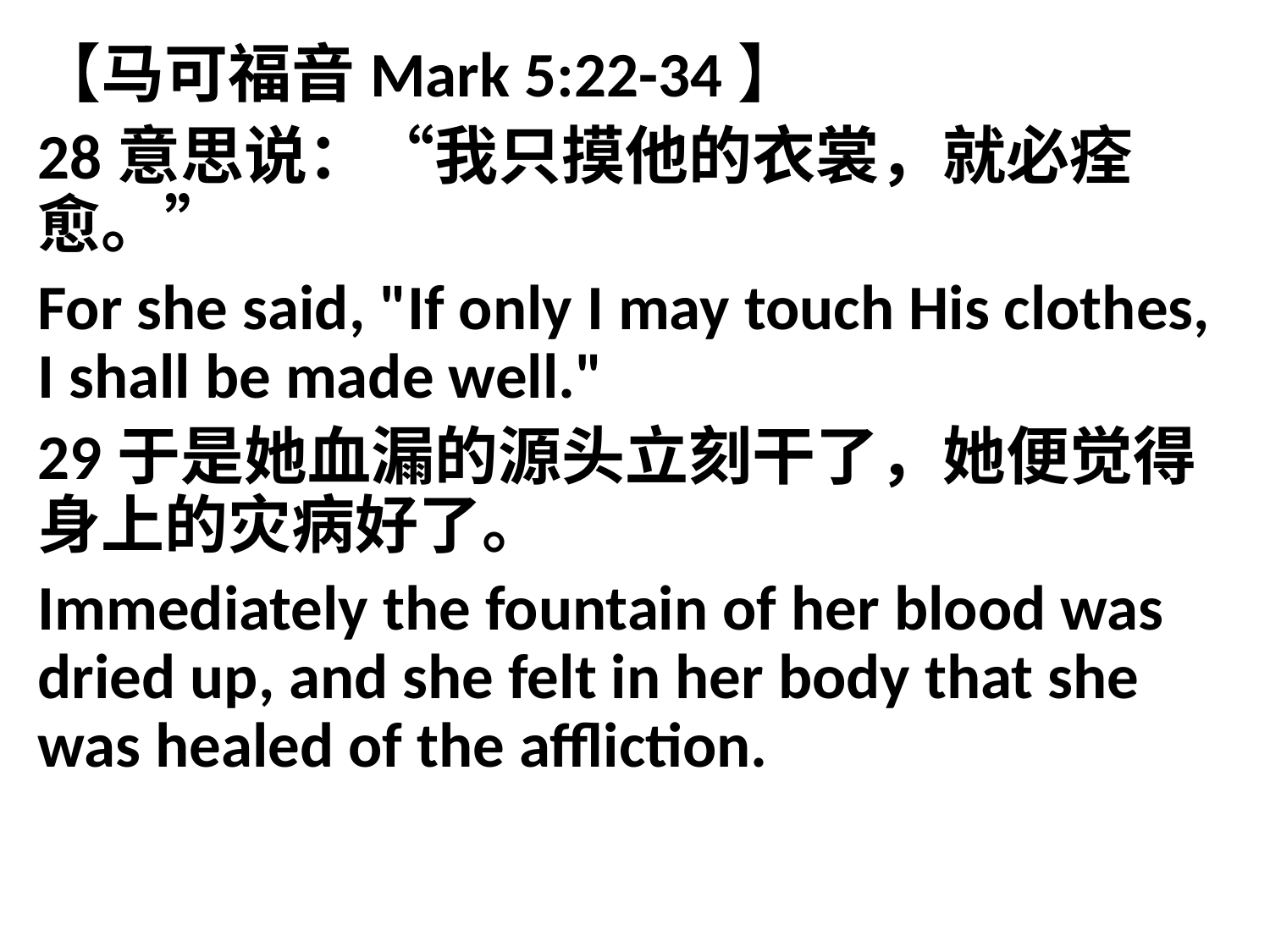

【马可福音Mark 5:22-34】
28意思说：“我只摸他的衣裳，就必痊愈。”
For she said, "If only I may touch His clothes, I shall be made well."
29于是她血漏的源头立刻干了，她便觉得身上的灾病好了。
Immediately the fountain of her blood was dried up, and she felt in her body that she was healed of the affliction.